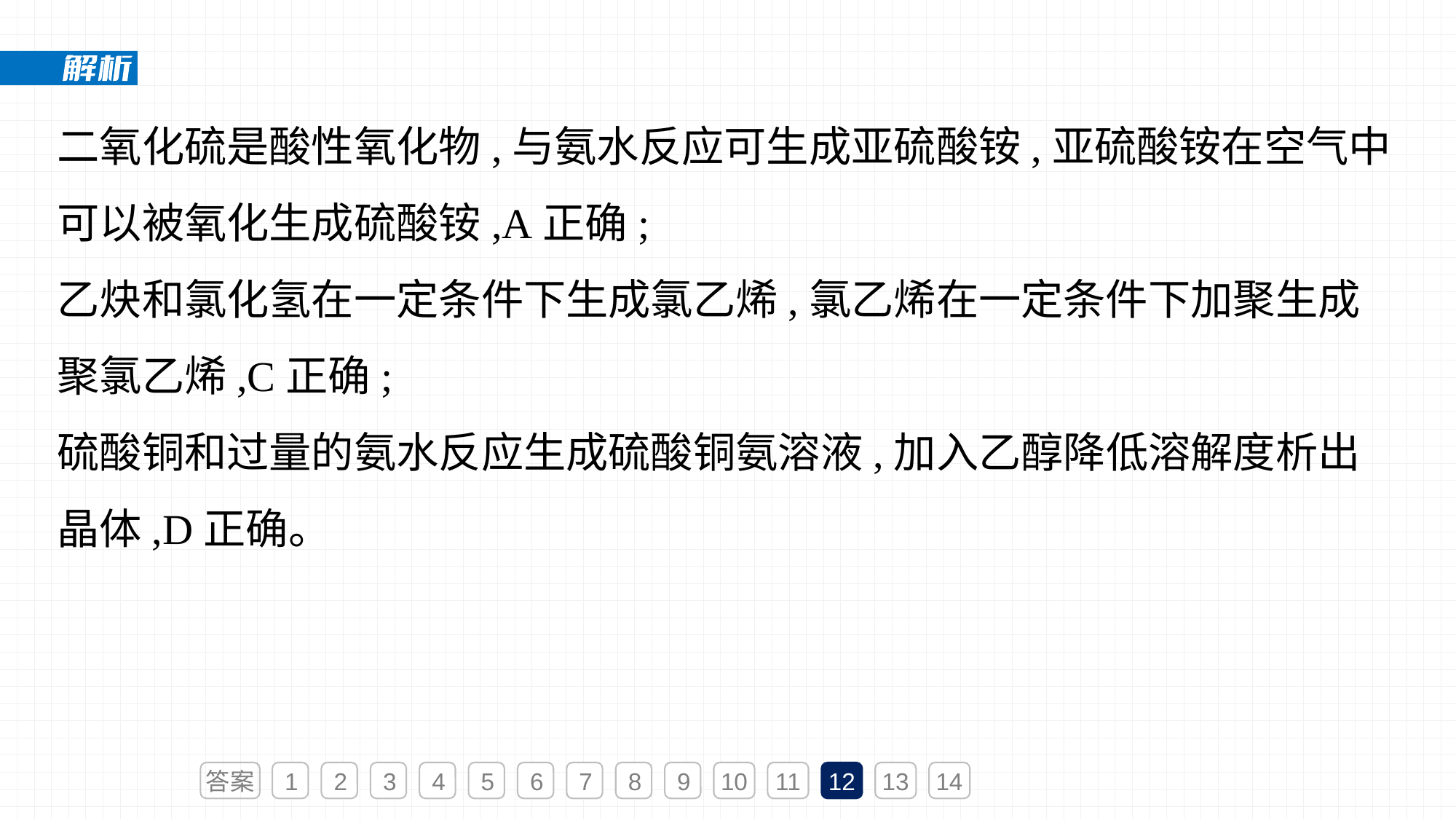

二氧化硫是酸性氧化物,与氨水反应可生成亚硫酸铵,亚硫酸铵在空气中可以被氧化生成硫酸铵,A正确;
乙炔和氯化氢在一定条件下生成氯乙烯,氯乙烯在一定条件下加聚生成聚氯乙烯,C正确;
硫酸铜和过量的氨水反应生成硫酸铜氨溶液,加入乙醇降低溶解度析出晶体,D正确。
答案
1
2
3
4
5
6
7
8
9
10
11
12
13
14